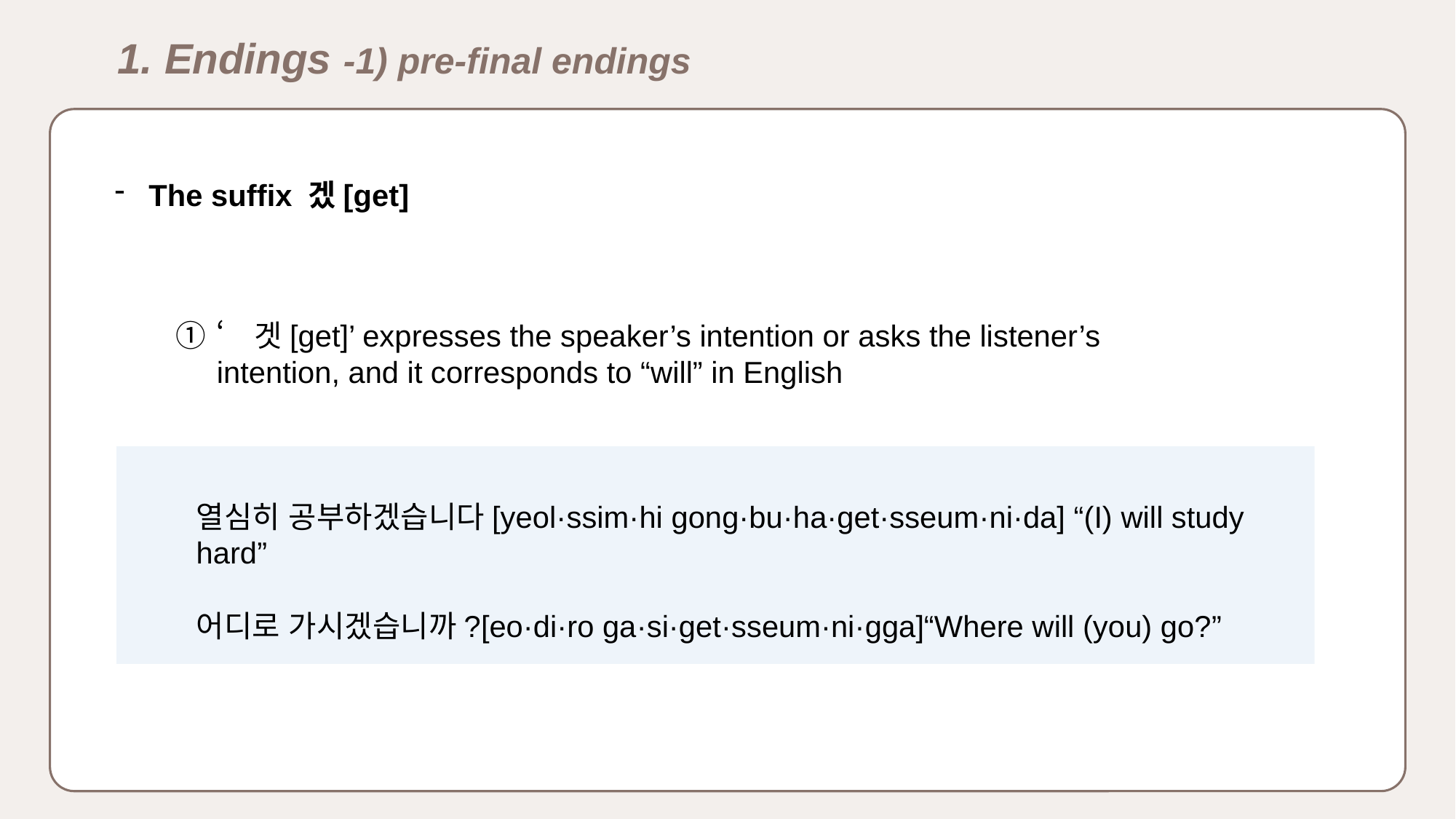

1. Endings -1) pre-final endings

The suffix 겠[get]

‘겟[get]’ expresses the speaker’s intention or asks the listener’s intention, and it corresponds to “will” in English

열심히 공부하겠습니다[yeol·ssim·hi gong·bu·ha·get·sseum·ni·da] “(I) will study hard”

어디로 가시겠습니까?[eo·di·ro ga·si·get·sseum·ni·gga]“Where will (you) go?”